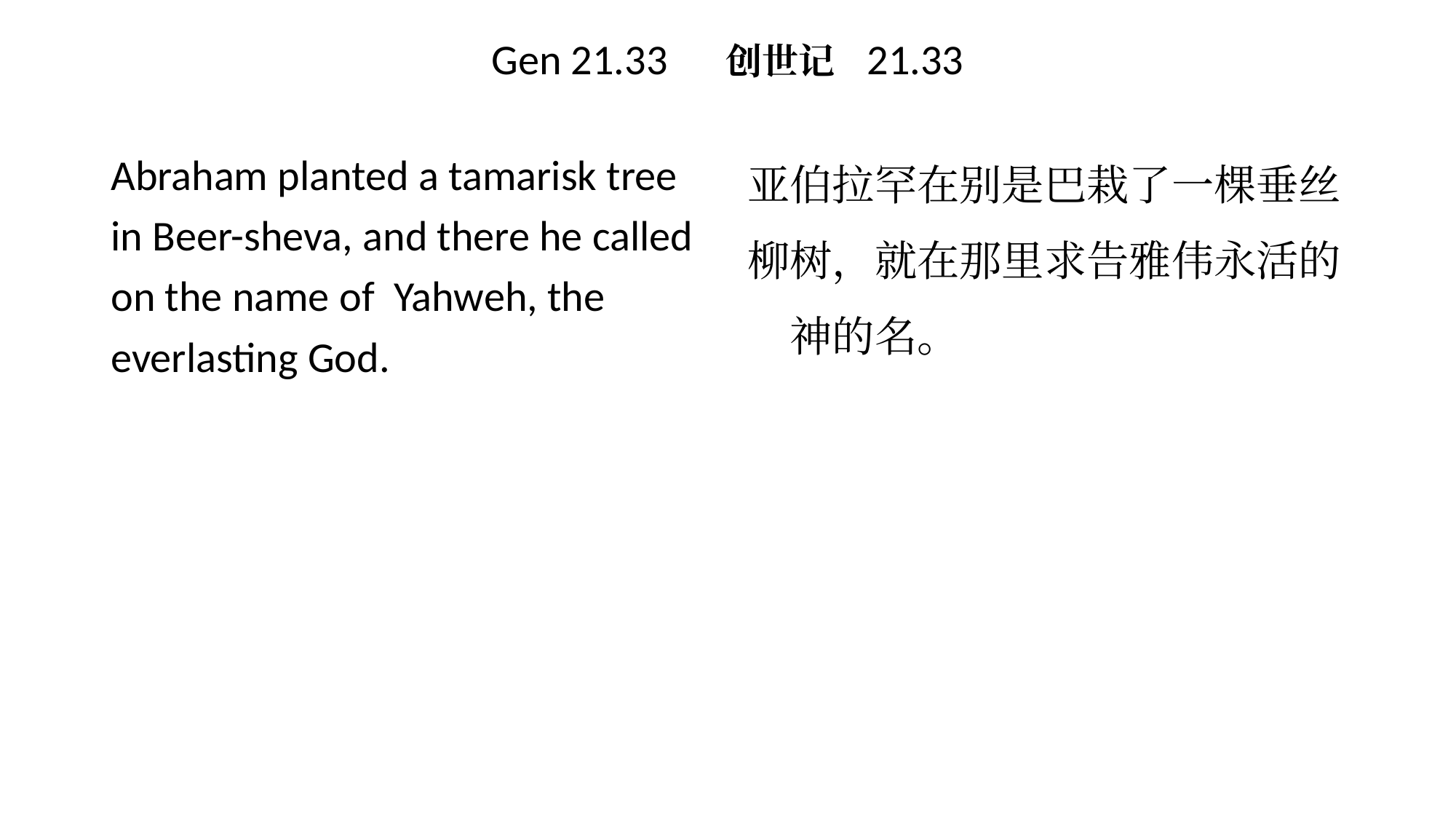

# Gen 21.33     创世记  21.33
亚伯拉罕在别是巴栽了一棵垂丝柳树，就在那里求告雅伟永活的　神的名。
Abraham planted a tamarisk tree in Beer-sheva, and there he called on the name of  Yahweh, the everlasting God.